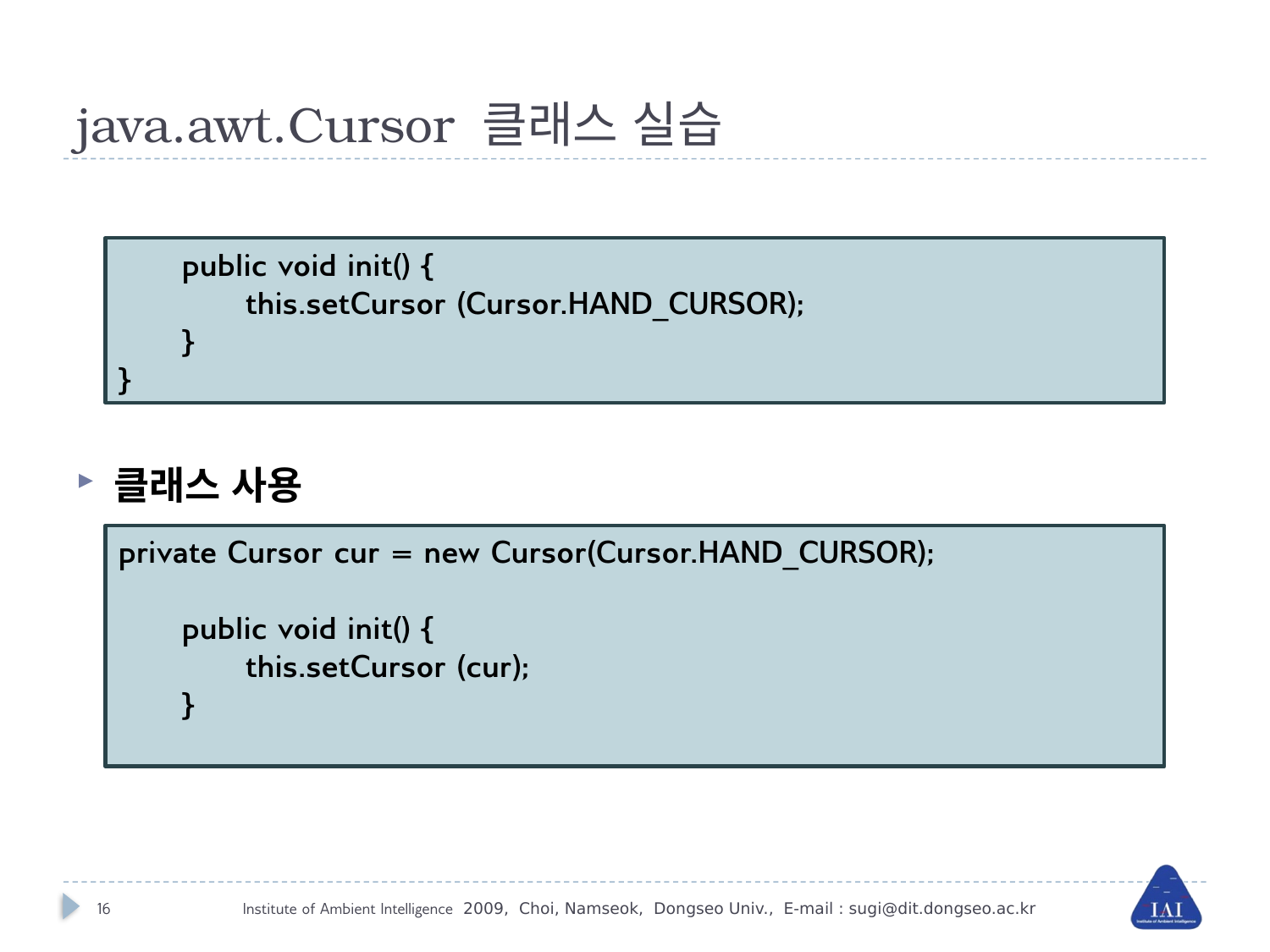

# java.awt.Cursor 클래스 실습

클래스 사용
public void init() {
this.setCursor (Cursor.HAND_CURSOR);
}
}
private Cursor cur = new Cursor(Cursor.HAND_CURSOR);

public void init() {
this.setCursor (cur);
}